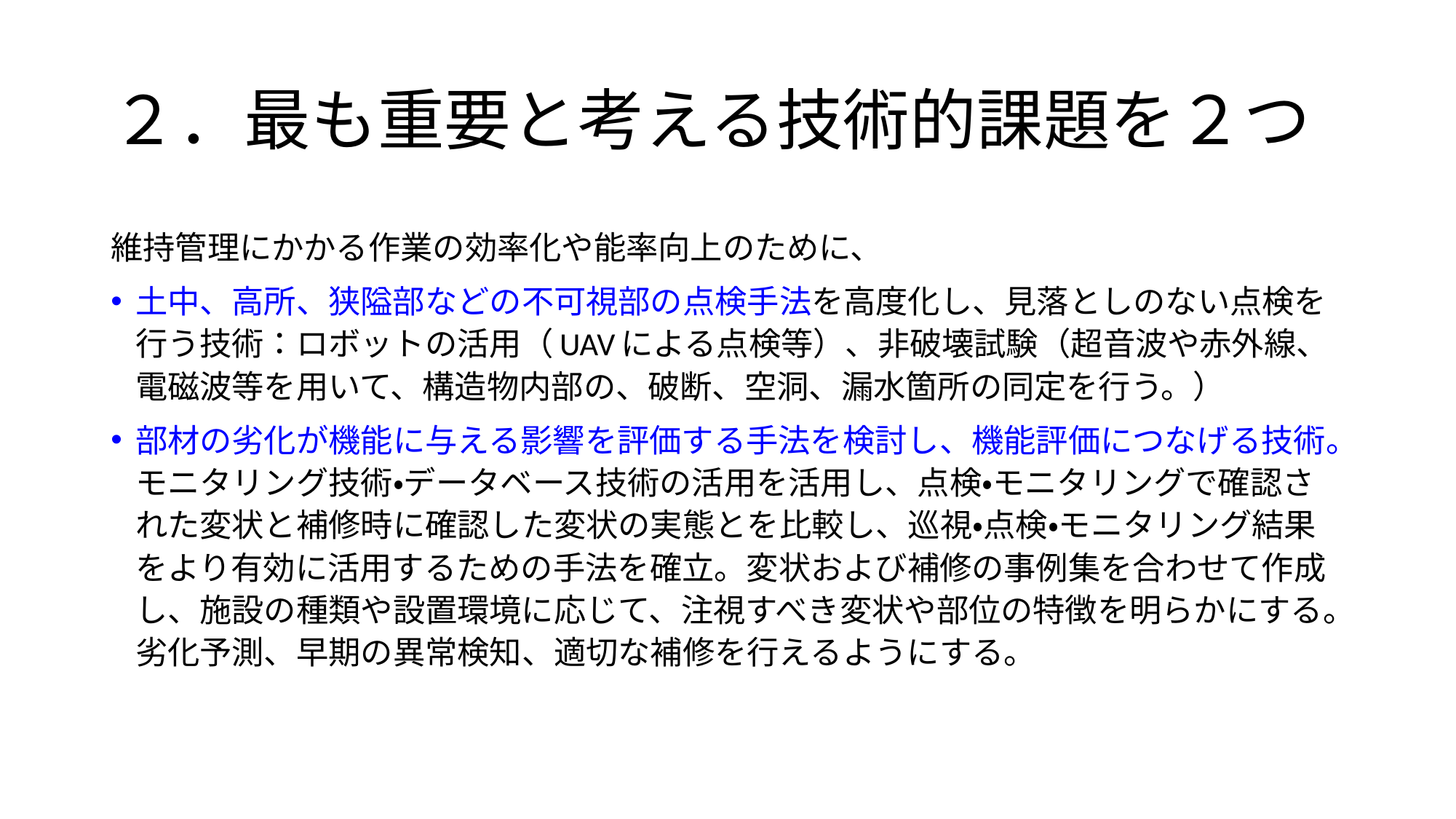

# ２．最も重要と考える技術的課題を２つ
維持管理にかかる作業の効率化や能率向上のために、
土中、高所、狭隘部などの不可視部の点検手法を高度化し、見落としのない点検を行う技術：ロボットの活用（UAVによる点検等）、非破壊試験（超音波や赤外線、電磁波等を用いて、構造物内部の、破断、空洞、漏水箇所の同定を行う。）
部材の劣化が機能に与える影響を評価する手法を検討し、機能評価につなげる技術。モニタリング技術・データベース技術の活用を活用し、点検・モニタリングで確認された変状と補修時に確認した変状の実態とを比較し、巡視・点検・モニタリング結果をより有効に活用するための手法を確立。変状および補修の事例集を合わせて作成し、施設の種類や設置環境に応じて、注視すべき変状や部位の特徴を明らかにする。劣化予測、早期の異常検知、適切な補修を行えるようにする。